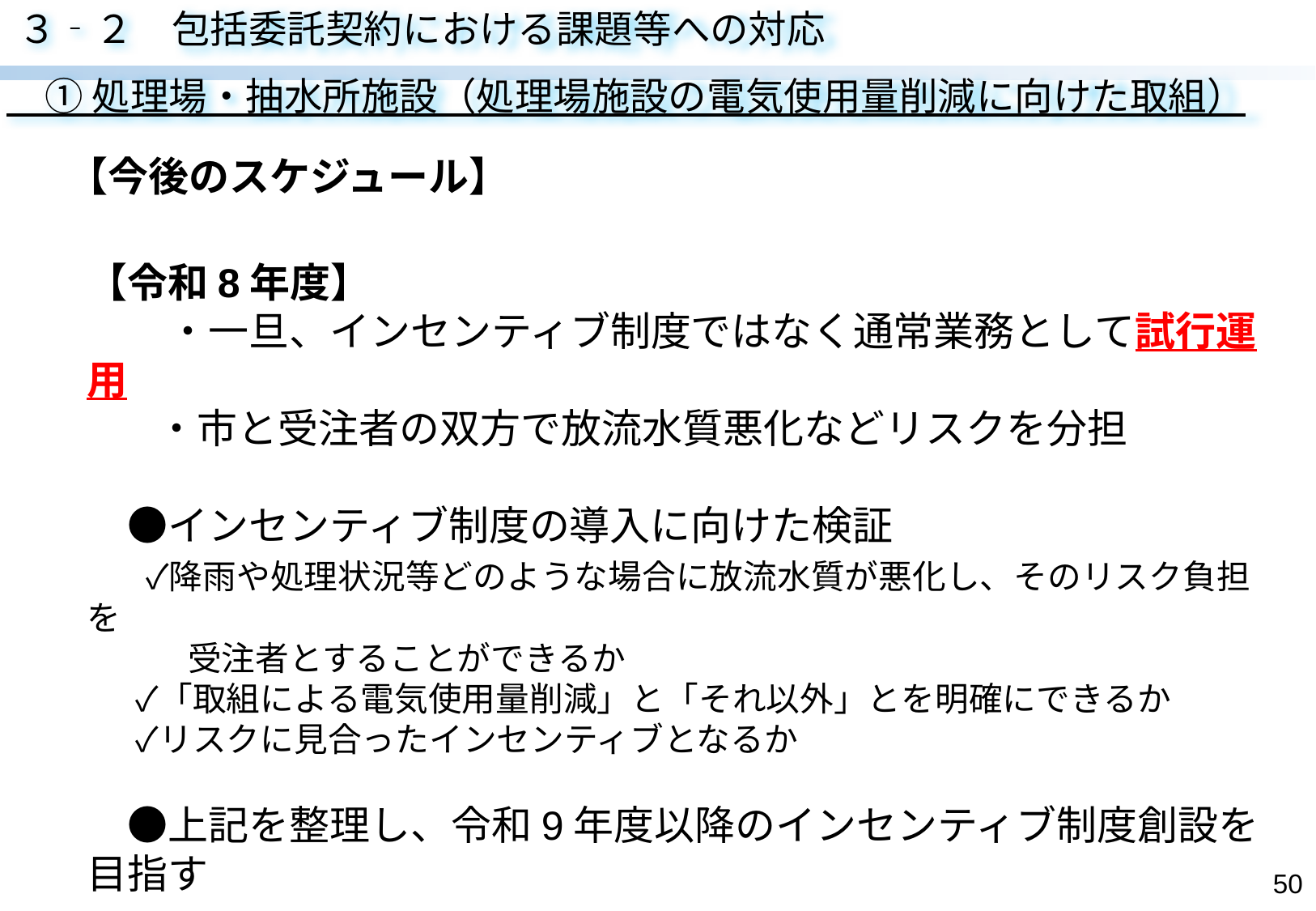

３‐２　包括委託契約における課題等への対応
　① 処理場・抽水所施設（処理場施設の電気使用量削減に向けた取組）
【今後のスケジュール】
【令和8年度】
　　・一旦、インセンティブ制度ではなく通常業務として試行運用
　　 ・市と受注者の双方で放流水質悪化などリスクを分担

　●インセンティブ制度の導入に向けた検証
 　✓降雨や処理状況等どのような場合に放流水質が悪化し、そのリスク負担を
　　　受注者とすることができるか
 　✓「取組による電気使用量削減」と「それ以外」とを明確にできるか
 　✓リスクに見合ったインセンティブとなるか

　●上記を整理し、令和9年度以降のインセンティブ制度創設を目指す

50